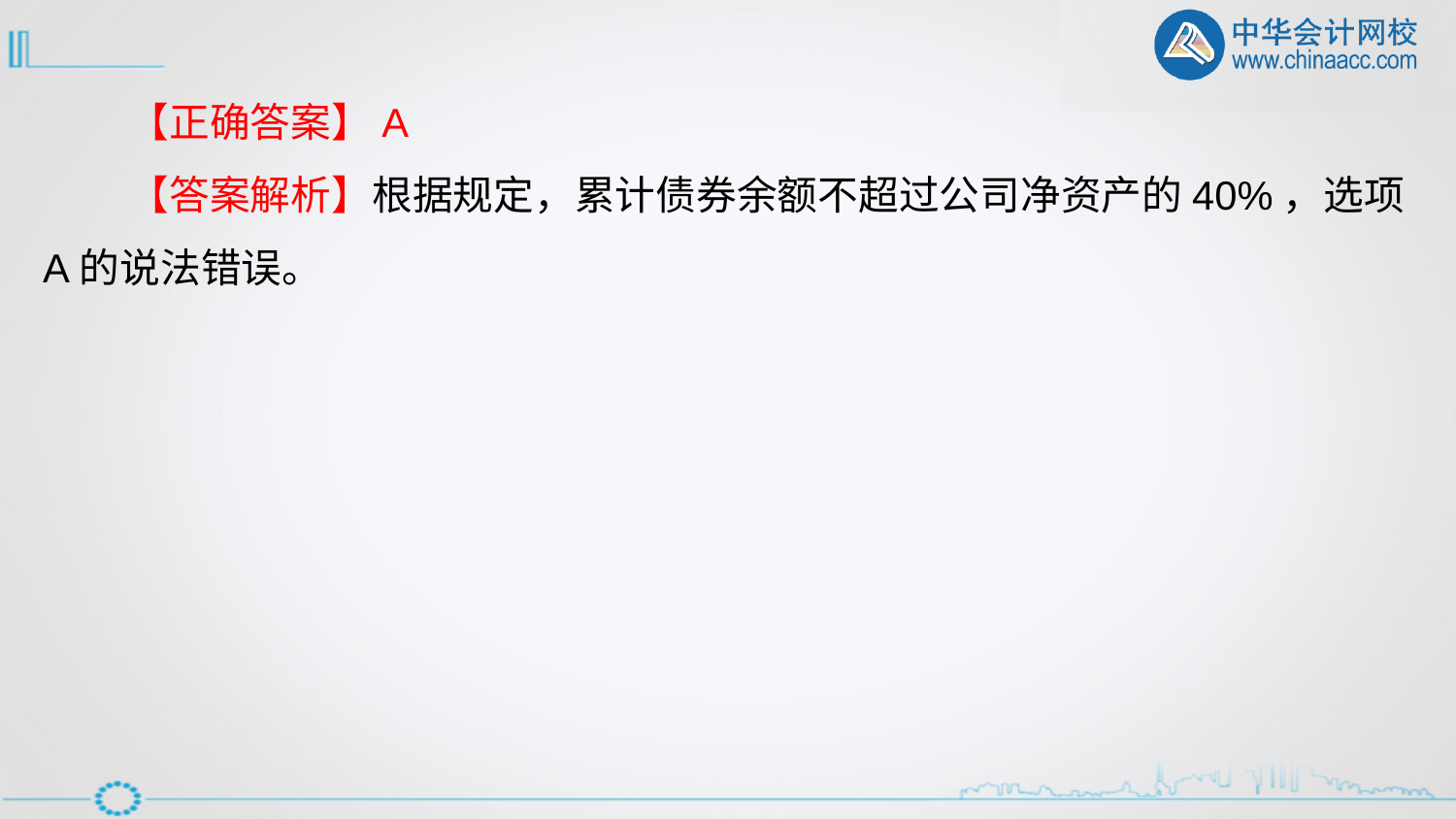

【正确答案】A
【答案解析】根据规定，累计债券余额不超过公司净资产的40%，选项A的说法错误。